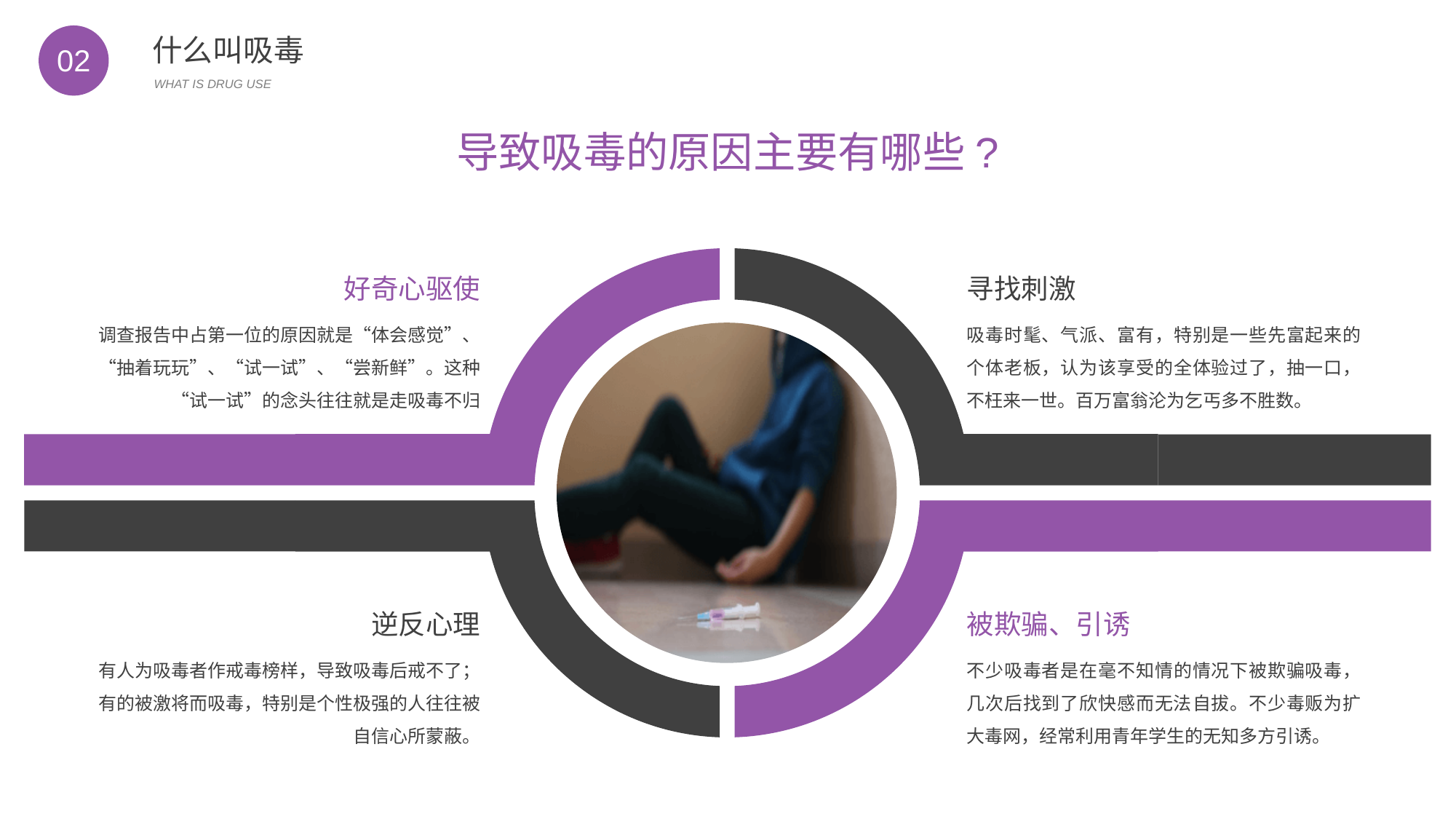

BY YUSHEN

什么叫吸毒
WHAT IS DRUG USE
02
导致吸毒的原因主要有哪些?

好奇心驱使
调查报告中占第一位的原因就是“体会感觉”、“抽着玩玩”、“试一试”、“尝新鲜”。这种“试一试”的念头往往就是走吸毒不归

寻找刺激
吸毒时髦、气派、富有，特别是一些先富起来的个体老板，认为该享受的全体验过了，抽一口，不枉来一世。百万富翁沦为乞丐多不胜数。

逆反心理
有人为吸毒者作戒毒榜样，导致吸毒后戒不了；有的被激将而吸毒，特别是个性极强的人往往被自信心所蒙蔽。

被欺骗、引诱
不少吸毒者是在毫不知情的情况下被欺骗吸毒，几次后找到了欣快感而无法自拔。不少毒贩为扩大毒网，经常利用青年学生的无知多方引诱。